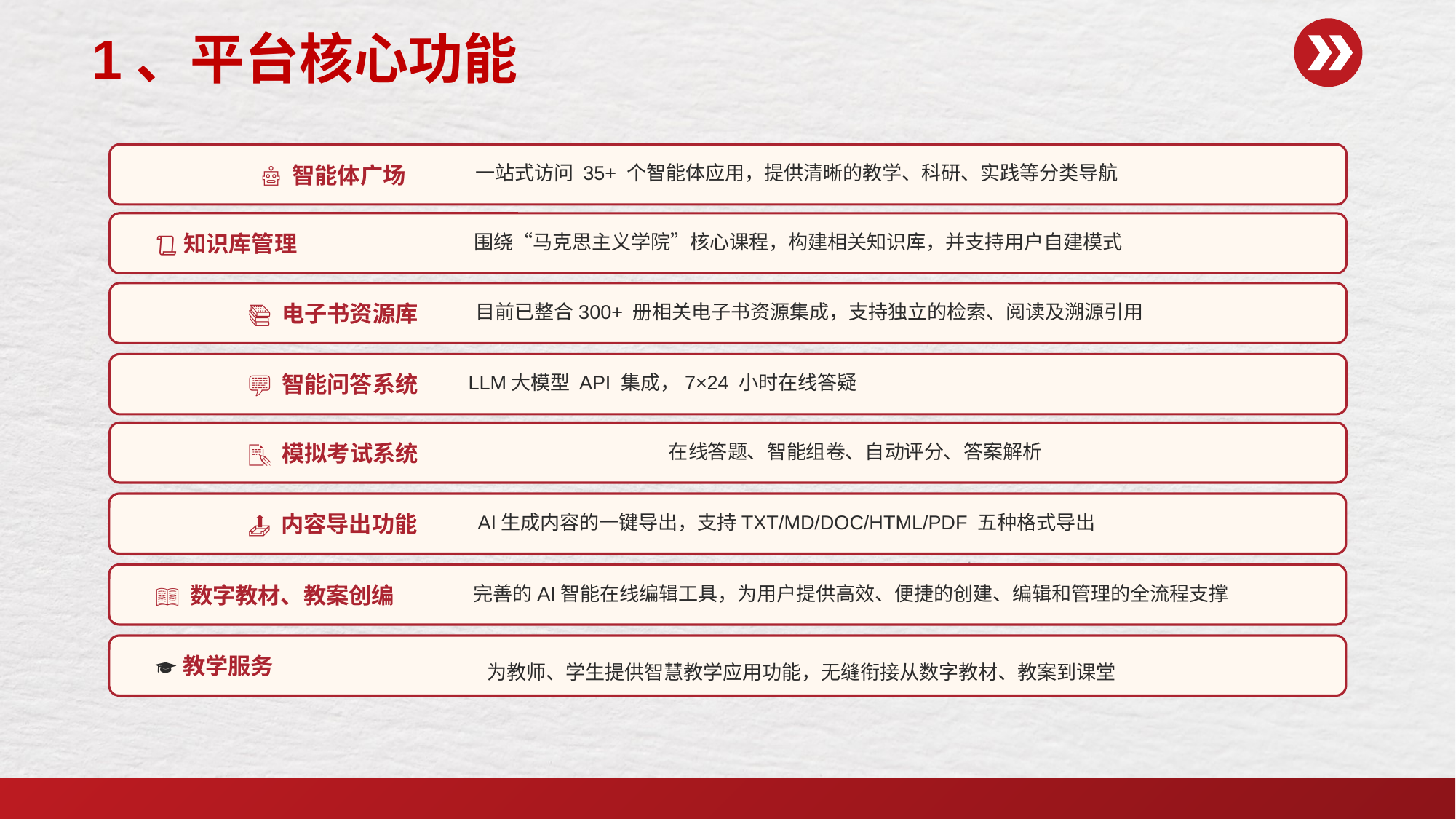

1、平台核心功能

🤖 智能体广场
一站式访问 35+ 个智能体应用，提供清晰的教学、科研、实践等分类导航

📜知识库管理
围绕“马克思主义学院”核心课程，构建相关知识库，并支持用户自建模式

📚 电子书资源库
目前已整合300+ 册相关电子书资源集成，支持独立的检索、阅读及溯源引用

💬 智能问答系统
LLM大模型 API 集成，7×24 小时在线答疑

📝 模拟考试系统
在线答题、智能组卷、自动评分、答案解析

📤 内容导出功能
AI生成内容的一键导出，支持TXT/MD/DOC/HTML/PDF 五种格式导出

📖 数字教材、教案创编
完善的AI智能在线编辑工具，为用户提供高效、便捷的创建、编辑和管理的全流程支撑

为教师、学生提供智慧教学应用功能，无缝衔接从数字教材、教案到课堂
🎓教学服务